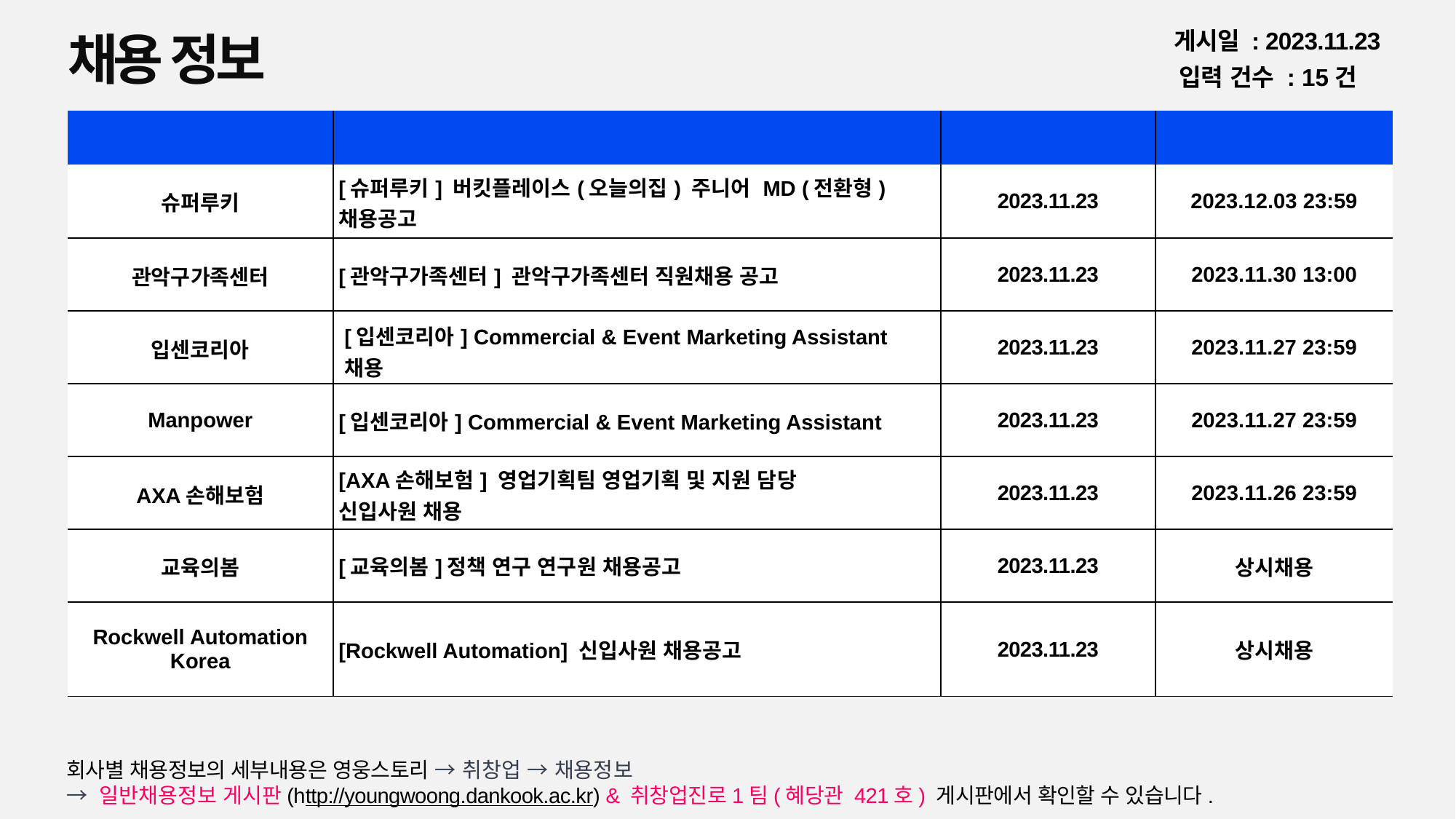

채용 정보
게시일 : 2023.11.23
입력 건수 : 15건
| 회사명 | 공고명 | 등록일 | 마감일 |
| --- | --- | --- | --- |
| 슈퍼루키 | [슈퍼루키] 버킷플레이스(오늘의집) 주니어 MD (전환형) 채용공고 | 2023.11.23 | 2023.12.03 23:59 |
| 관악구가족센터 | [관악구가족센터] 관악구가족센터 직원채용 공고 | 2023.11.23 | 2023.11.30 13:00 |
| 입센코리아 | [입센코리아] Commercial & Event Marketing Assistant 채용 | 2023.11.23 | 2023.11.27 23:59 |
| Manpower | [입센코리아] Commercial & Event Marketing Assistant | 2023.11.23 | 2023.11.27 23:59 |
| AXA손해보험 | [AXA손해보험] 영업기획팀 영업기획 및 지원 담당 신입사원 채용 | 2023.11.23 | 2023.11.26 23:59 |
| 교육의봄 | [교육의봄]정책 연구 연구원 채용공고 | 2023.11.23 | 상시채용 |
| Rockwell Automation Korea | [Rockwell Automation] 신입사원 채용공고 | 2023.11.23 | 상시채용 |
회사별 채용정보의 세부내용은 영웅스토리 → 취창업 → 채용정보
→ 일반채용정보 게시판(http://youngwoong.dankook.ac.kr) & 취창업진로1팀(혜당관 421호) 게시판에서 확인할 수 있습니다.